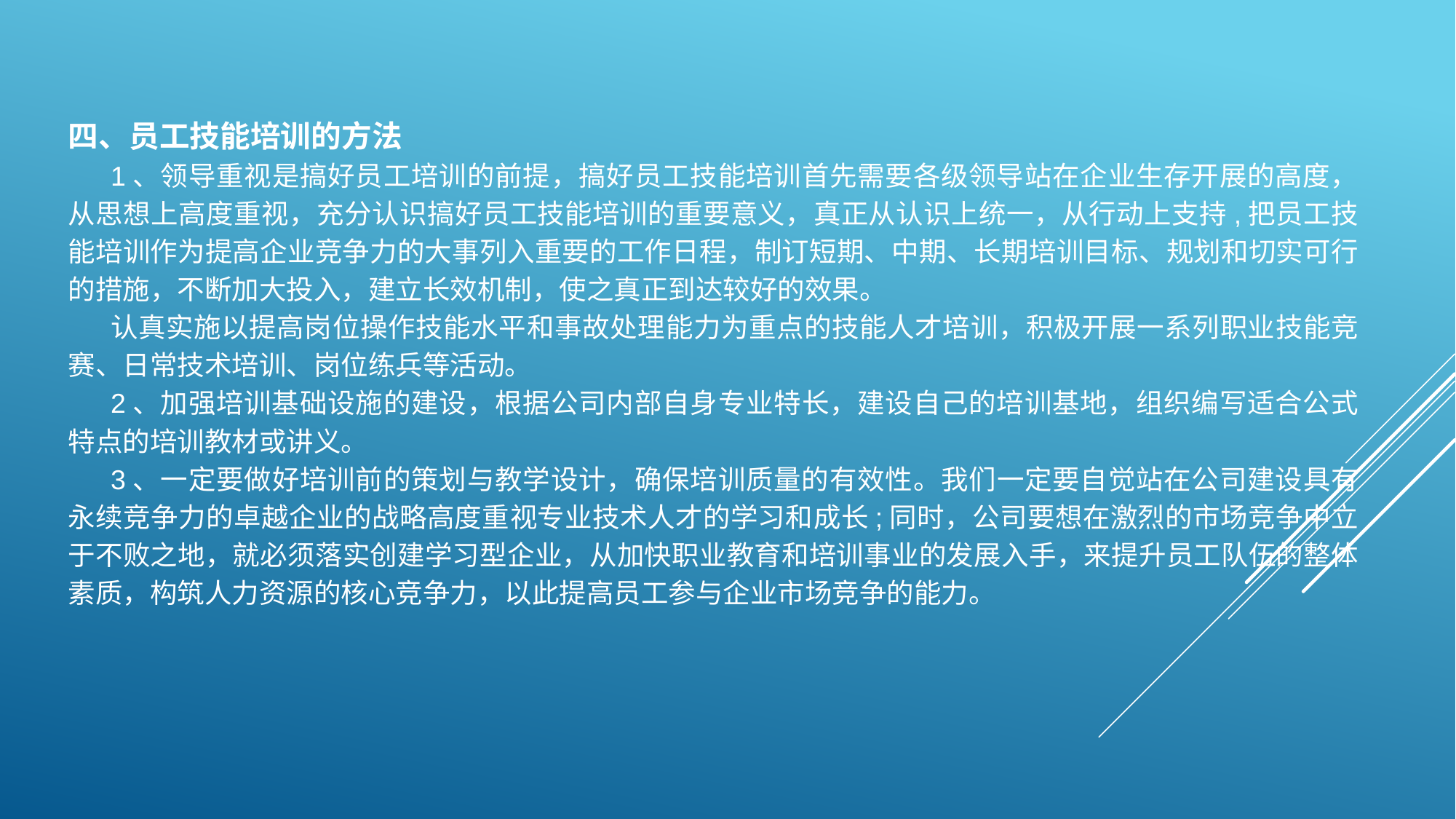

四、员工技能培训的方法
1、领导重视是搞好员工培训的前提，搞好员工技能培训首先需要各级领导站在企业生存开展的高度，从思想上高度重视，充分认识搞好员工技能培训的重要意义，真正从认识上统一，从行动上支持,把员工技能培训作为提高企业竞争力的大事列入重要的工作日程，制订短期、中期、长期培训目标、规划和切实可行的措施，不断加大投入，建立长效机制，使之真正到达较好的效果。
认真实施以提高岗位操作技能水平和事故处理能力为重点的技能人才培训，积极开展一系列职业技能竞赛、日常技术培训、岗位练兵等活动。
2、加强培训基础设施的建设，根据公司内部自身专业特长，建设自己的培训基地，组织编写适合公式特点的培训教材或讲义。
3、一定要做好培训前的策划与教学设计，确保培训质量的有效性。我们一定要自觉站在公司建设具有永续竞争力的卓越企业的战略高度重视专业技术人才的学习和成长;同时，公司要想在激烈的市场竞争中立于不败之地，就必须落实创建学习型企业，从加快职业教育和培训事业的发展入手，来提升员工队伍的整体素质，构筑人力资源的核心竞争力，以此提高员工参与企业市场竞争的能力。